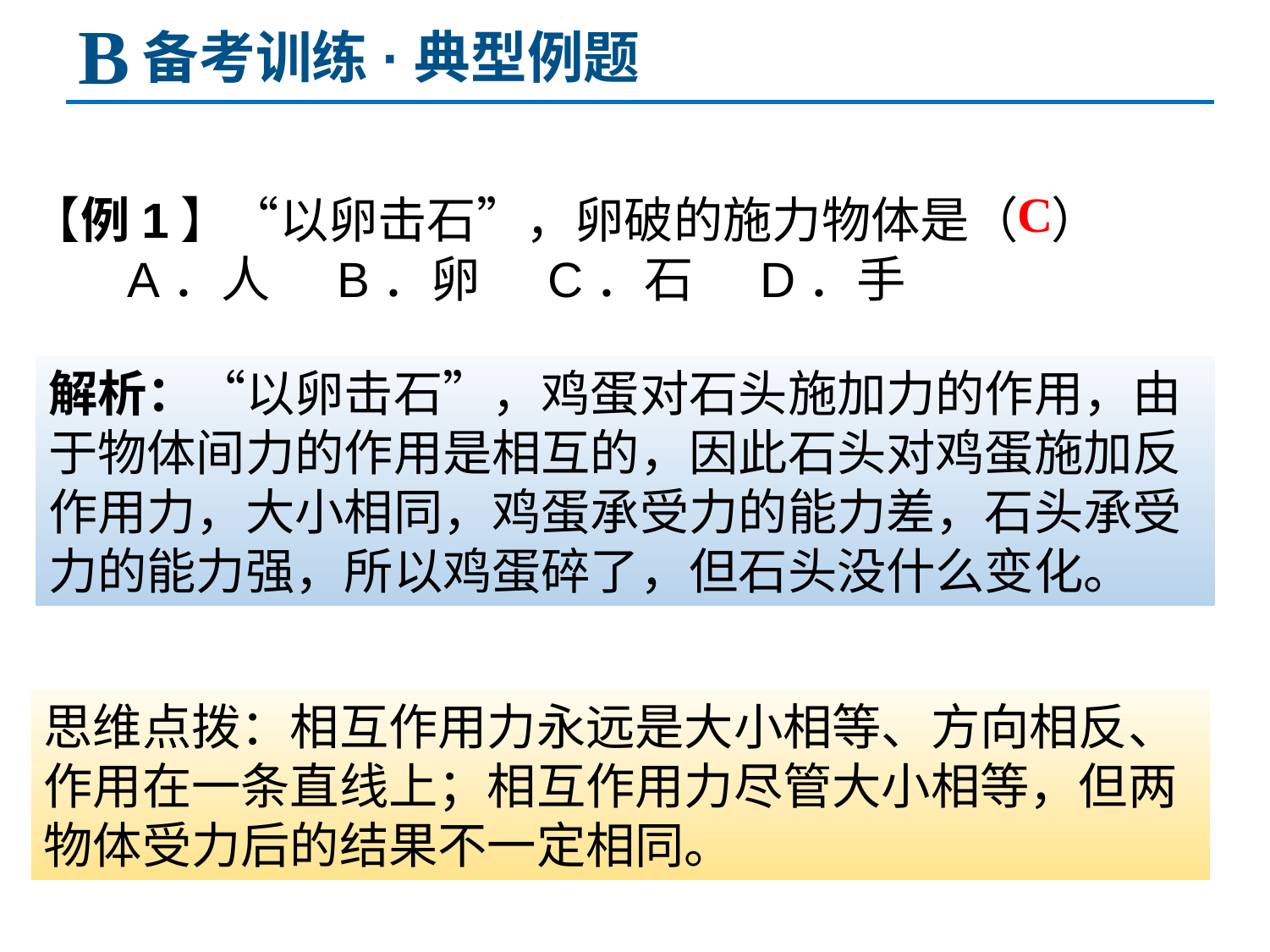

B
备考训练·典型例题
C
【例1】“以卵击石”，卵破的施力物体是（   ）
       A．人     B．卵     C．石     D．手
解析：“以卵击石”，鸡蛋对石头施加力的作用，由于物体间力的作用是相互的，因此石头对鸡蛋施加反作用力，大小相同，鸡蛋承受力的能力差，石头承受力的能力强，所以鸡蛋碎了，但石头没什么变化。
思维点拨：相互作用力永远是大小相等、方向相反、作用在一条直线上；相互作用力尽管大小相等，但两物体受力后的结果不一定相同。